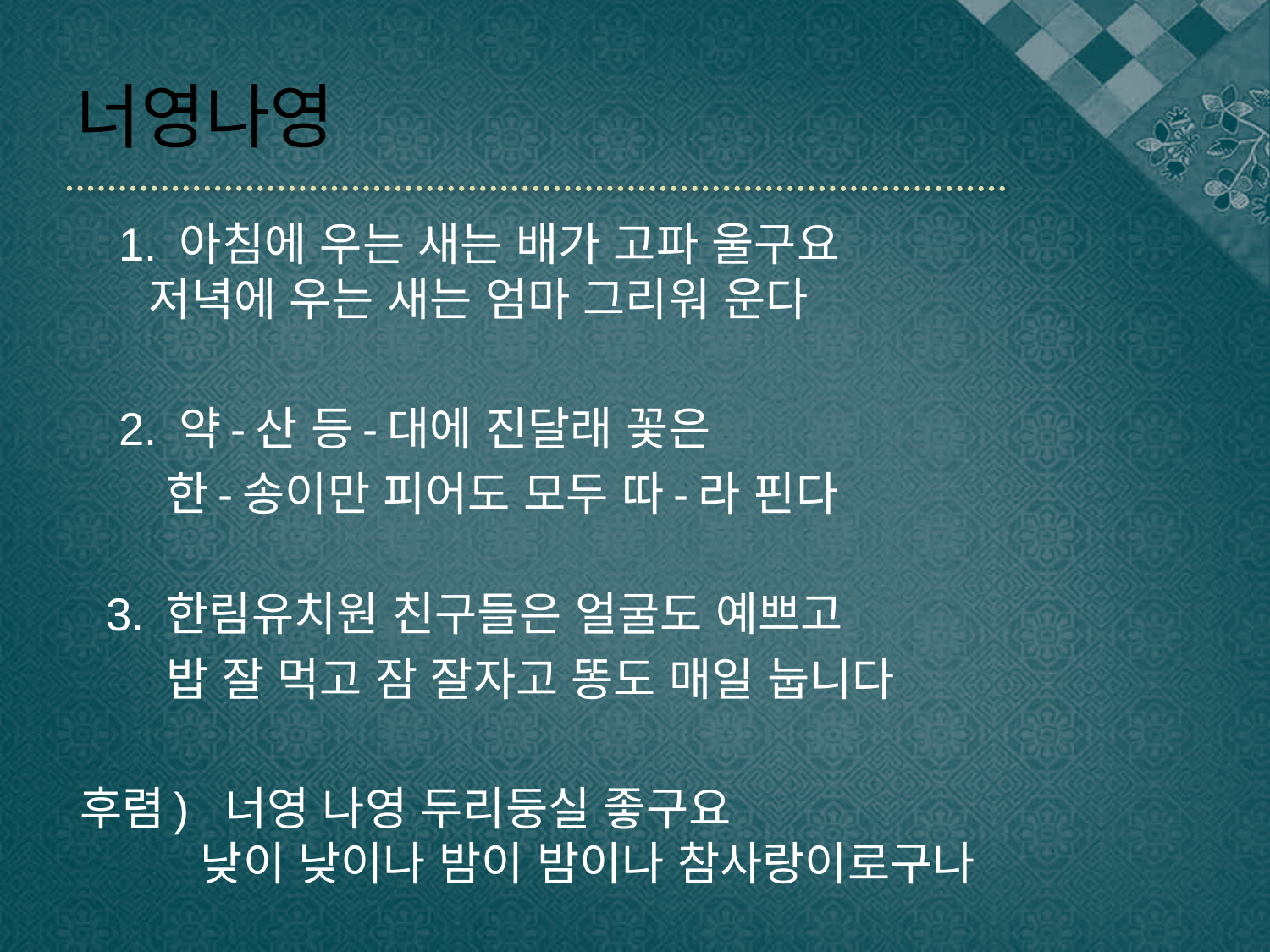

# 너영나영
   1. 아침에 우는 새는 배가 고파 울구요
저녁에 우는 새는 엄마 그리워 운다

   2. 약-산 등-대에 진달래 꽃은
      한-송이만 피어도 모두 따-라 핀다
  3. 한림유치원 친구들은 얼굴도 예쁘고
      밥 잘 먹고 잠 잘자고 똥도 매일 눕니다

후렴)  너영 나영 두리둥실 좋구요
    낮이 낮이나 밤이 밤이나 참사랑이로구나